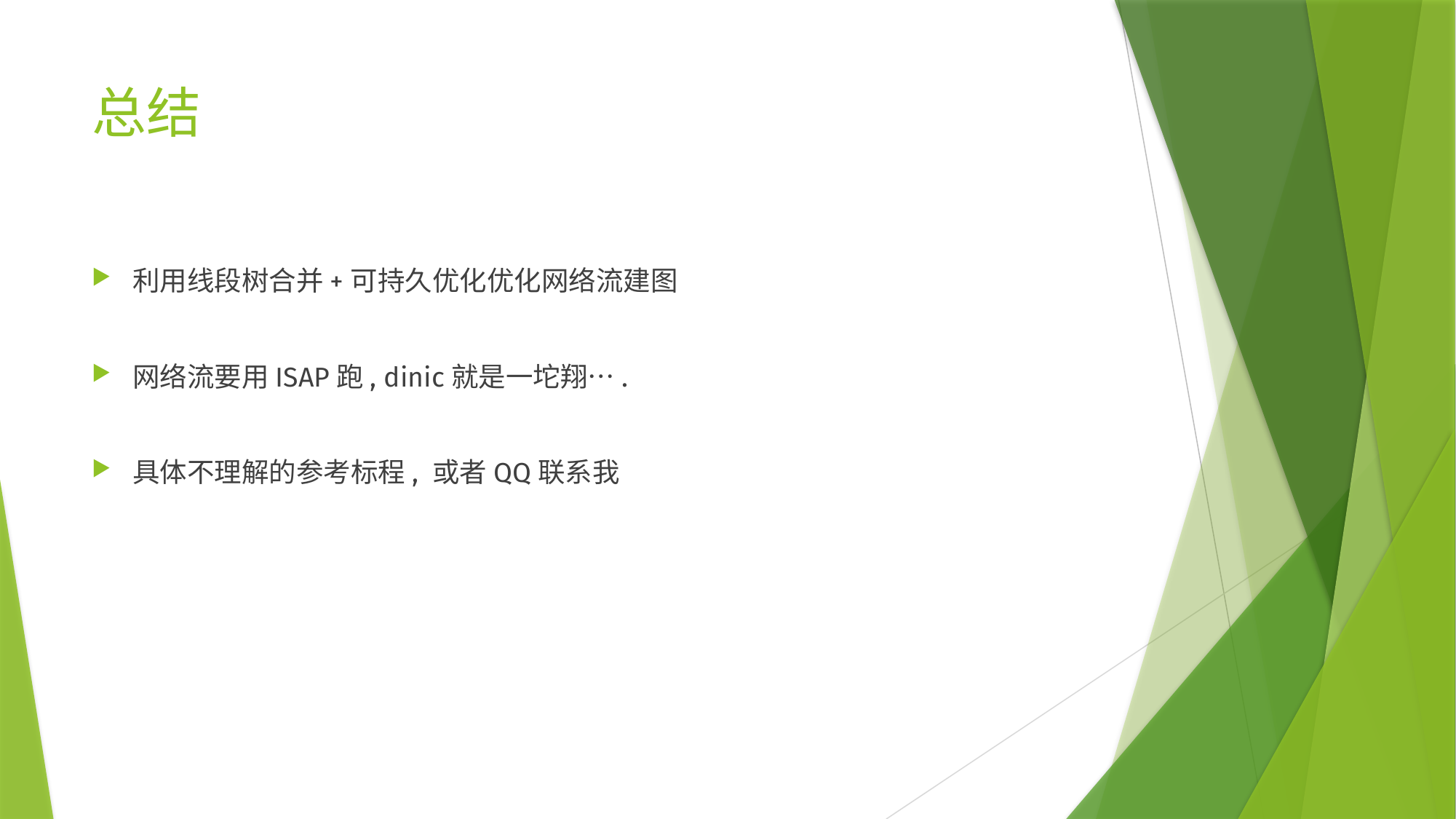

# 总结
利用线段树合并+可持久优化优化网络流建图

网络流要用ISAP跑, dinic就是一坨翔….

具体不理解的参考标程, 或者QQ联系我